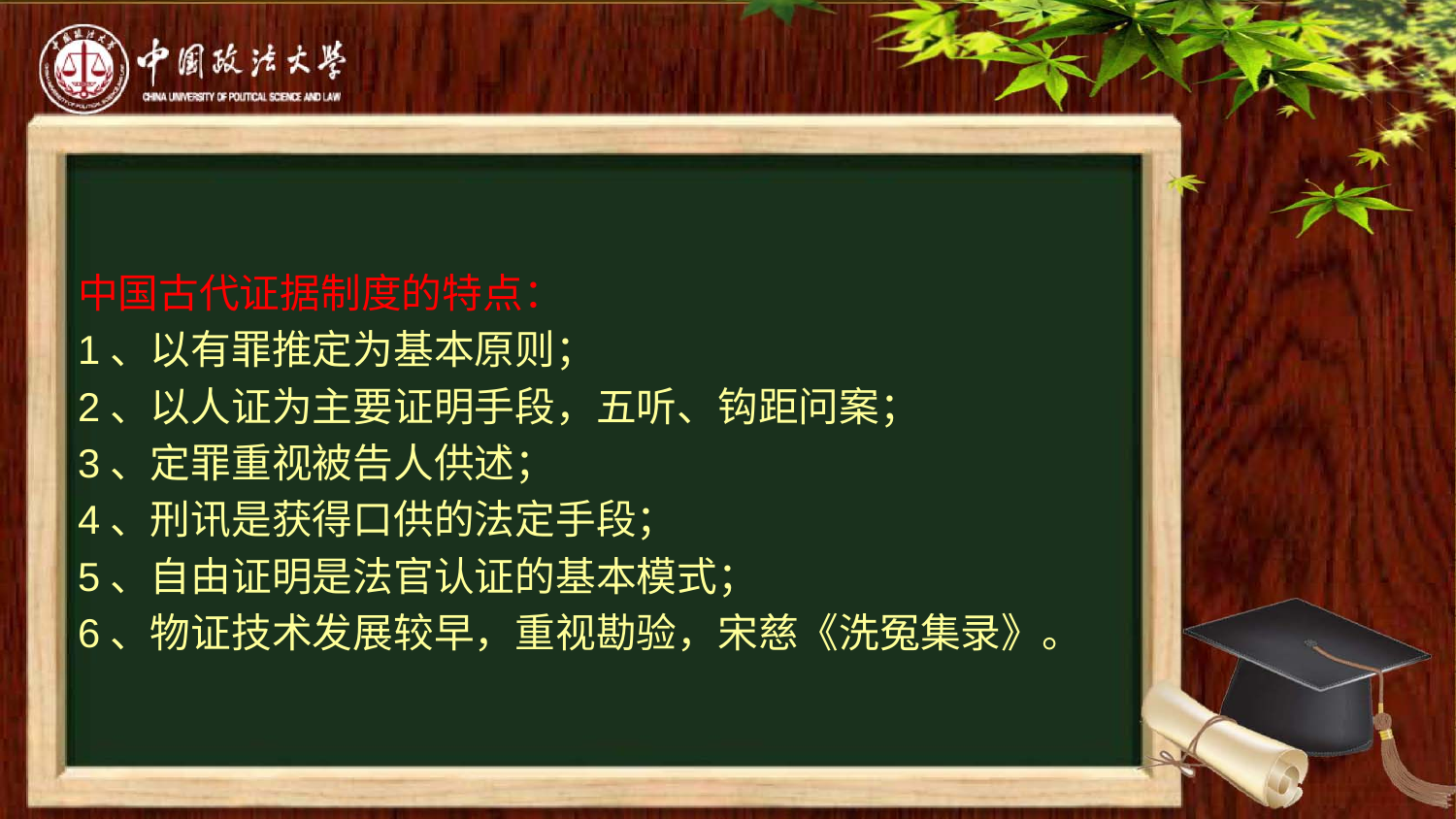

#
中国古代证据制度的特点：
1、以有罪推定为基本原则；
2、以人证为主要证明手段，五听、钩距问案；
3、定罪重视被告人供述；
4、刑讯是获得口供的法定手段；
5、自由证明是法官认证的基本模式；
6、物证技术发展较早，重视勘验，宋慈《洗冤集录》。